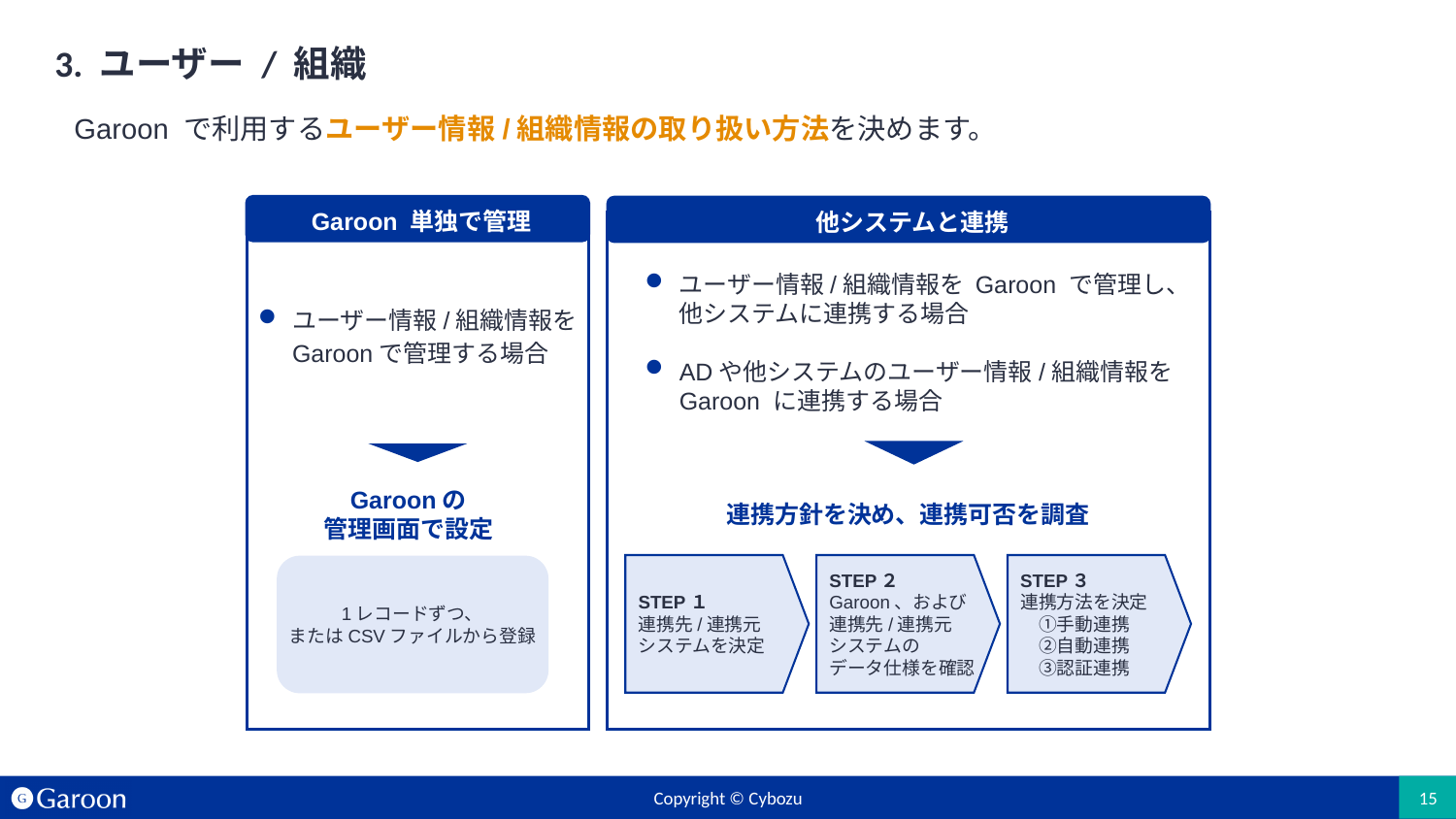

# 3. ユーザー / 組織
Garoon で利用するユーザー情報/組織情報の取り扱い方法を決めます。
Garoon 単独で管理
他システムと連携

ユーザー情報/組織情報を Garoon で管理し、他システムに連携する場合
ADや他システムのユーザー情報/組織情報をGaroon に連携する場合

ユーザー情報/組織情報をGaroonで管理する場合

Garoonの
管理画面で設定
連携方針を決め、連携可否を調査
STEP１
連携先/連携元
システムを決定
STEP２
Garoon、および連携先/連携元
システムの
データ仕様を確認
STEP３
連携方法を決定
　①手動連携
　②自動連携
　③認証連携

1レコードずつ、
またはCSVファイルから登録